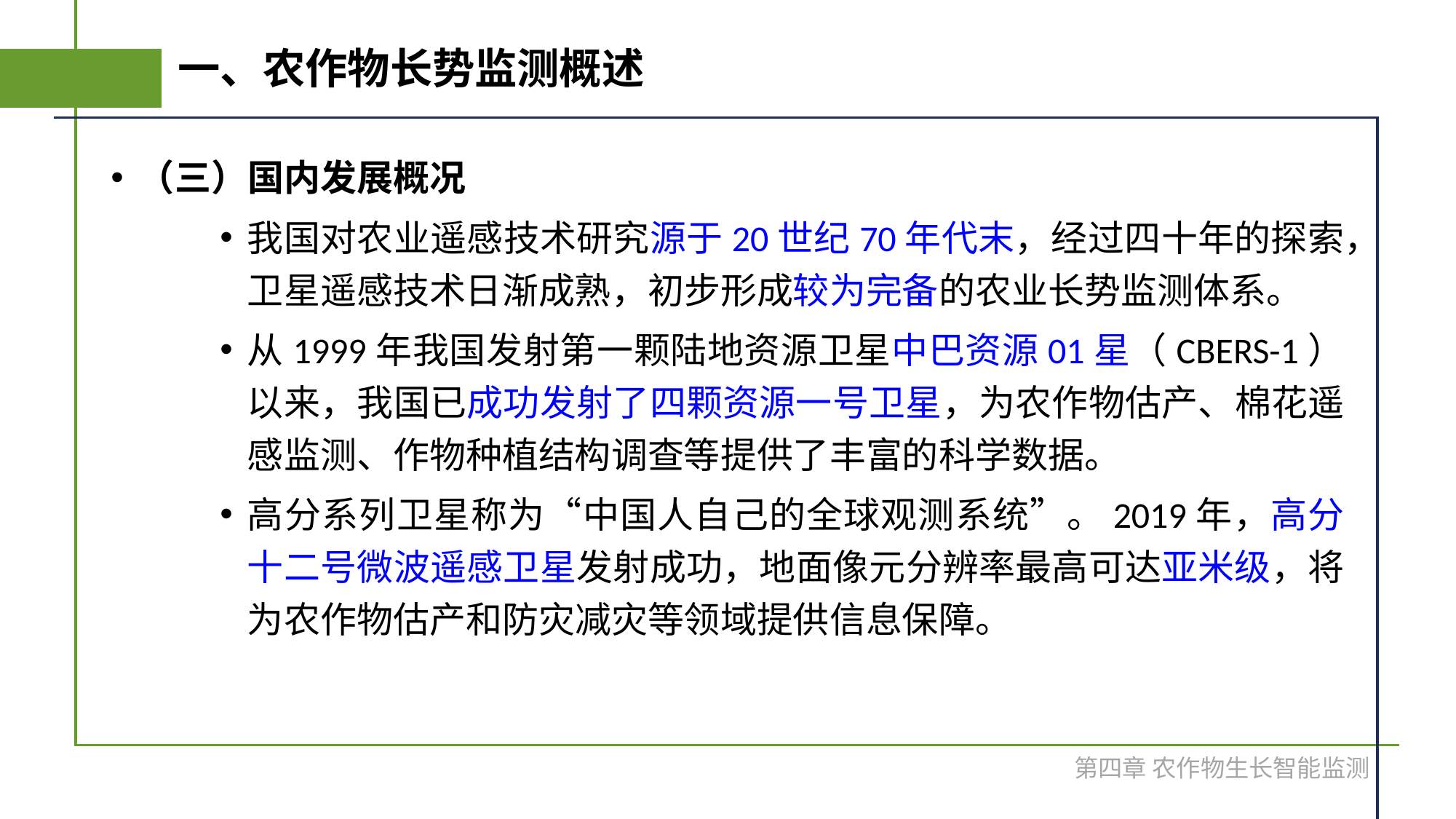

# 一、农作物长势监测概述
（三）国内发展概况
我国对农业遥感技术研究源于20世纪70年代末，经过四十年的探索，卫星遥感技术日渐成熟，初步形成较为完备的农业长势监测体系。
从1999年我国发射第一颗陆地资源卫星中巴资源01星（CBERS-1）以来，我国已成功发射了四颗资源一号卫星，为农作物估产、棉花遥感监测、作物种植结构调查等提供了丰富的科学数据。
高分系列卫星称为“中国人自己的全球观测系统”。2019年，高分十二号微波遥感卫星发射成功，地面像元分辨率最高可达亚米级，将为农作物估产和防灾减灾等领域提供信息保障。
第四章 农作物生长智能监测